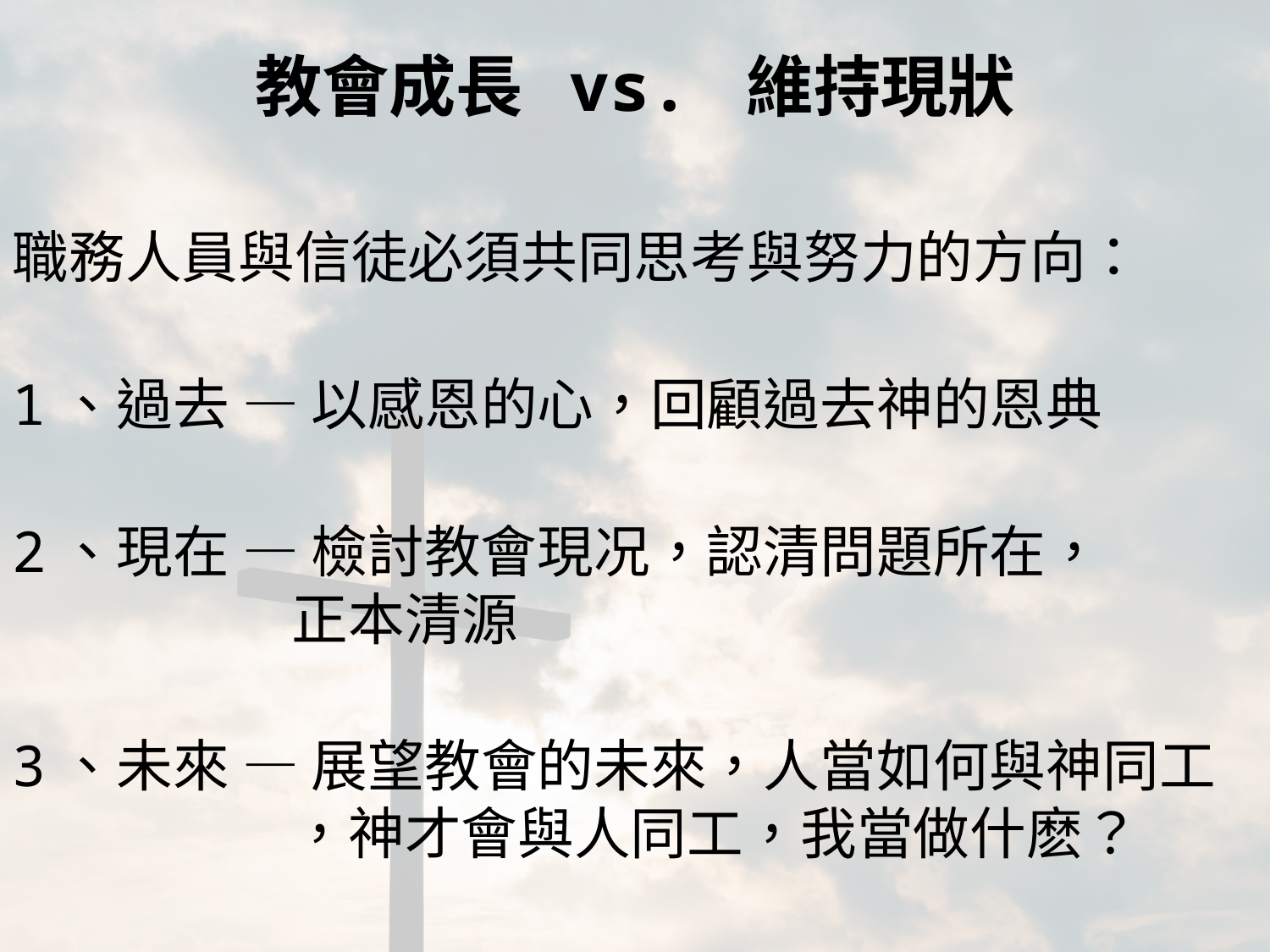

# 教會成長  vs. 維持現狀
職務人員與信徒必須共同思考與努力的方向：
1、過去 — 以感恩的心，回顧過去神的恩典
2、現在 — 檢討教會現况，認清問題所在，			  正本清源
3、未來 — 展望教會的未來，人當如何與神同工		  ，神才會與人同工，我當做什麽？